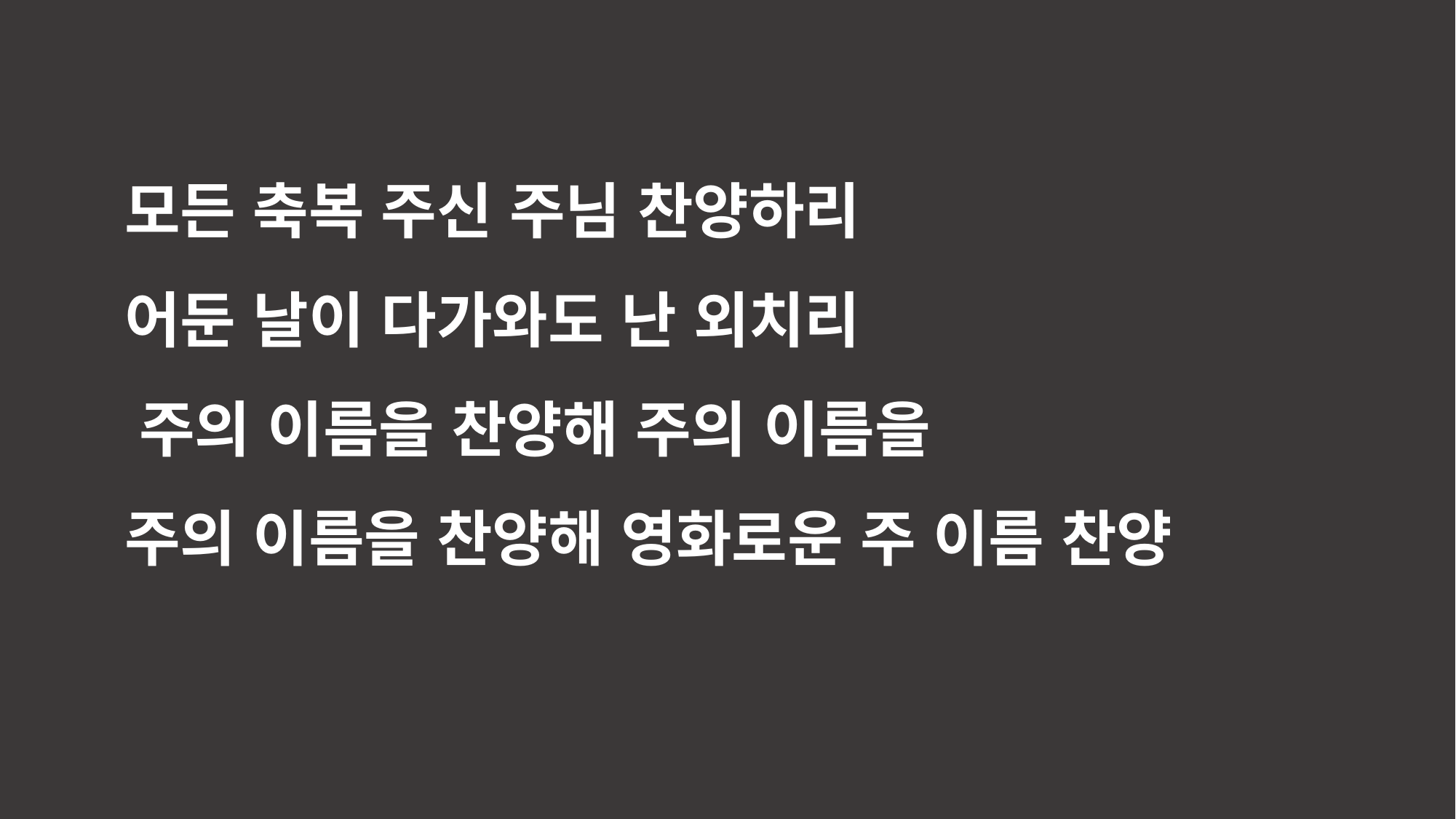

모든 축복 주신 주님 찬양하리
어둔 날이 다가와도 난 외치리
​주의 이름을 찬양해 주의 이름을
주의 이름을 찬양해 영화로운 주 이름 찬양